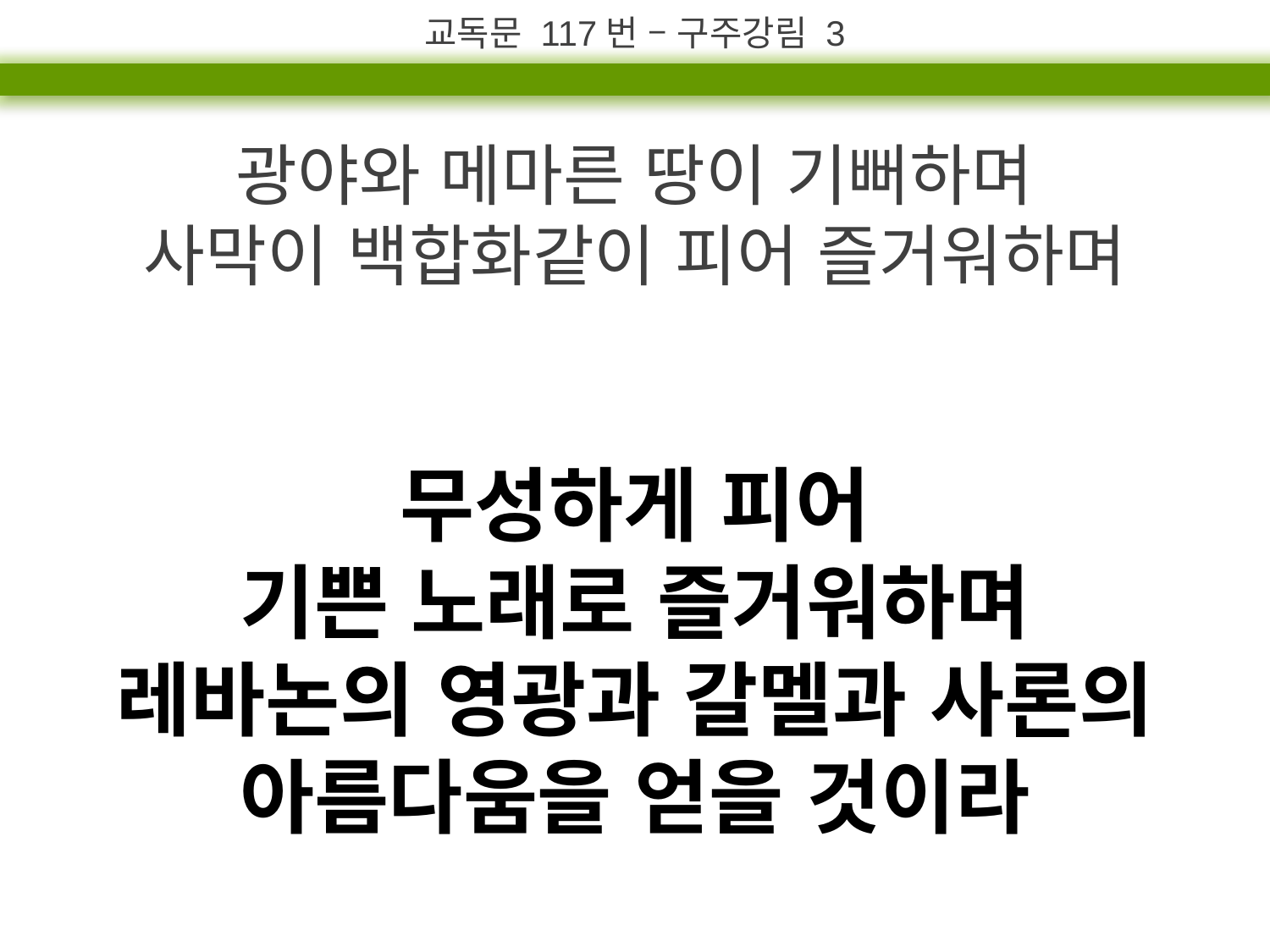

교독문 117번 – 구주강림 3

광야와 메마른 땅이 기뻐하며
사막이 백합화같이 피어 즐거워하며
무성하게 피어
기쁜 노래로 즐거워하며
레바논의 영광과 갈멜과 사론의
아름다움을 얻을 것이라